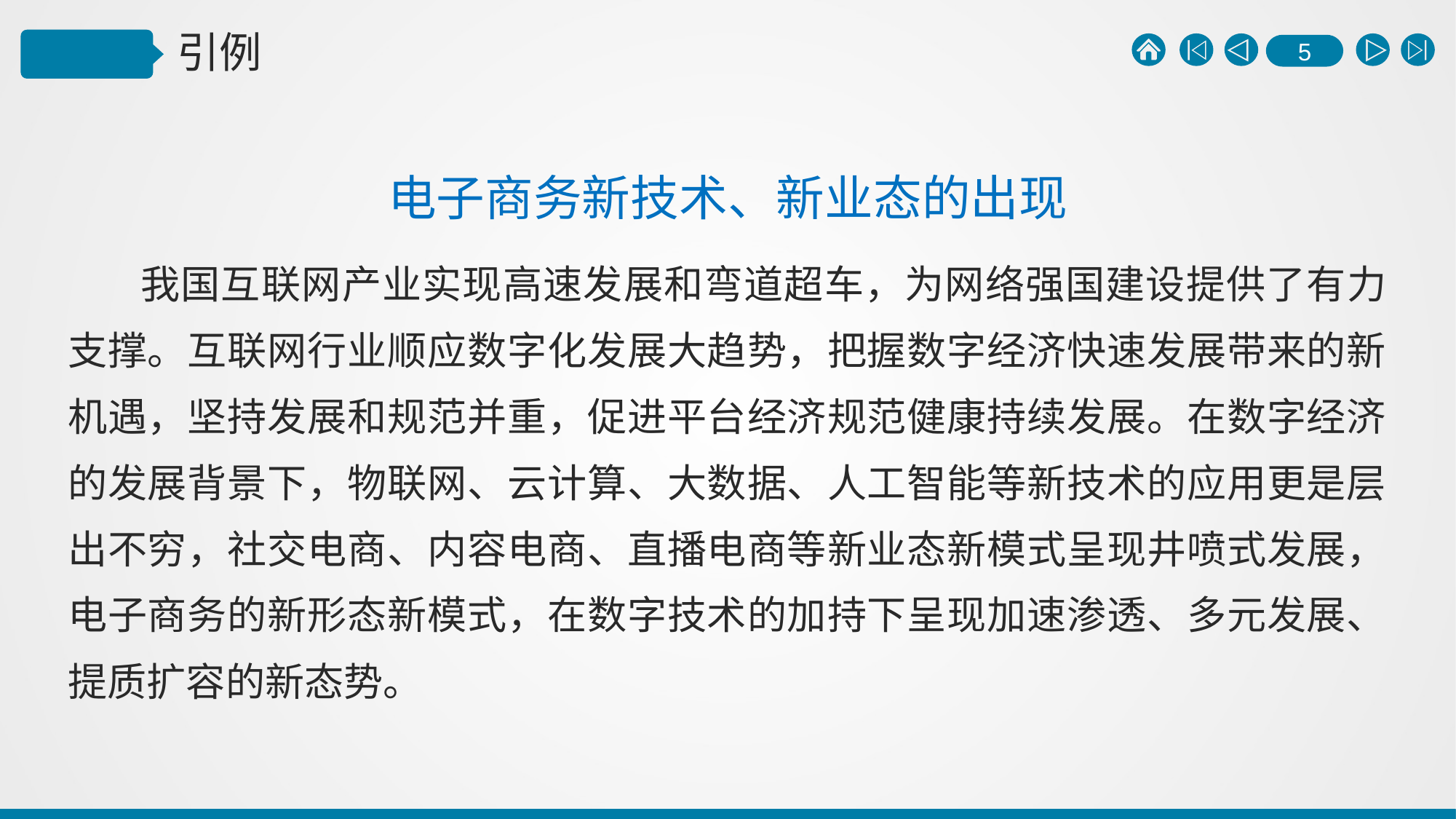

电子商务新技术、新业态的出现
我国互联网产业实现高速发展和弯道超车，为网络强国建设提供了有力支撑。互联网行业顺应数字化发展大趋势，把握数字经济快速发展带来的新机遇，坚持发展和规范并重，促进平台经济规范健康持续发展。在数字经济的发展背景下，物联网、云计算、大数据、人工智能等新技术的应用更是层出不穷，社交电商、内容电商、直播电商等新业态新模式呈现井喷式发展，电子商务的新形态新模式，在数字技术的加持下呈现加速渗透、多元发展、提质扩容的新态势。